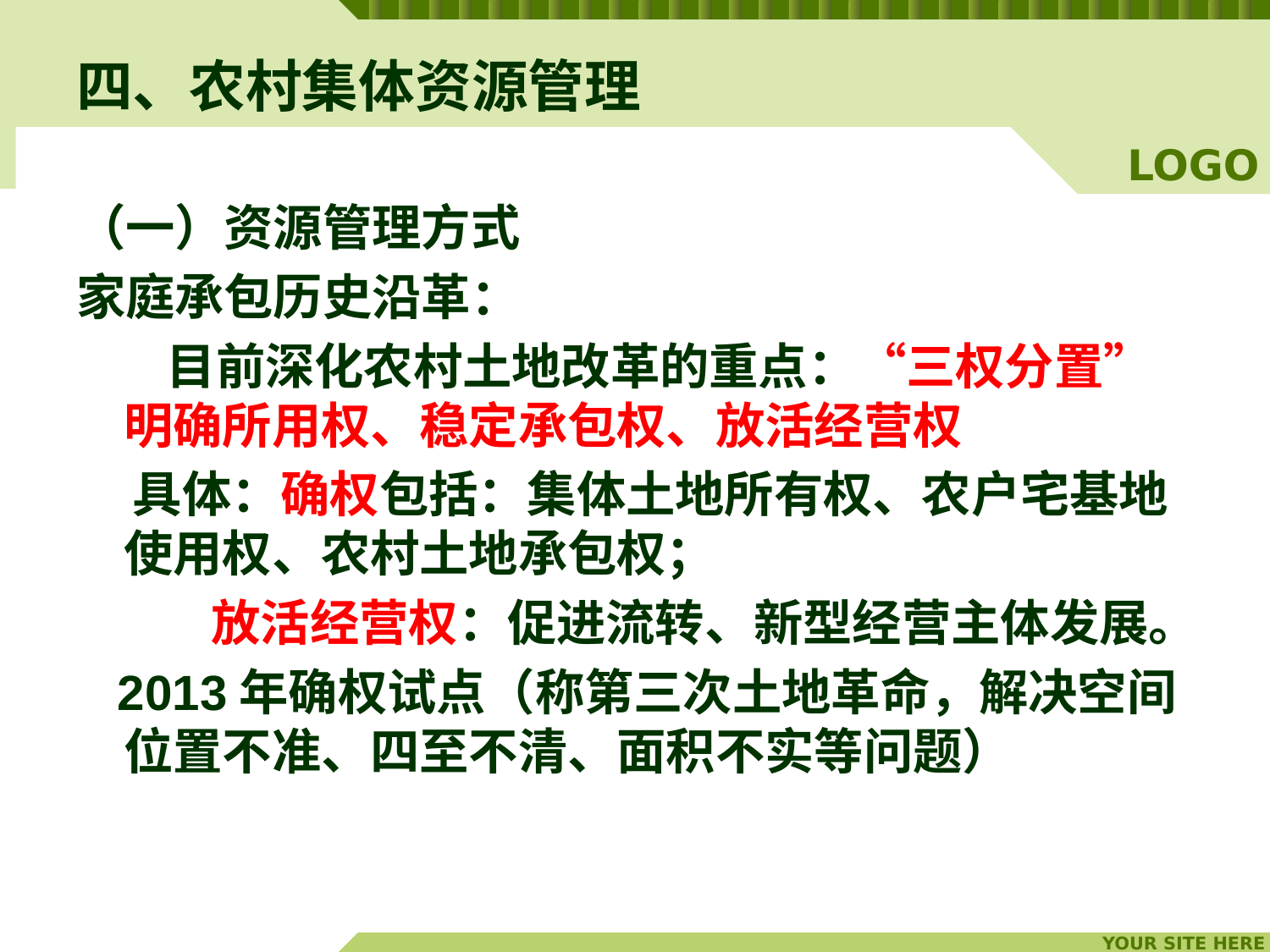

# 四、农村集体资源管理
（一）资源管理方式
家庭承包历史沿革：
       目前深化农村土地改革的重点：“三权分置”明确所用权、稳定承包权、放活经营权
    具体：确权包括：集体土地所有权、农户宅基地使用权、农村土地承包权；
           放活经营权：促进流转、新型经营主体发展。
   2013年确权试点（称第三次土地革命，解决空间位置不准、四至不清、面积不实等问题）